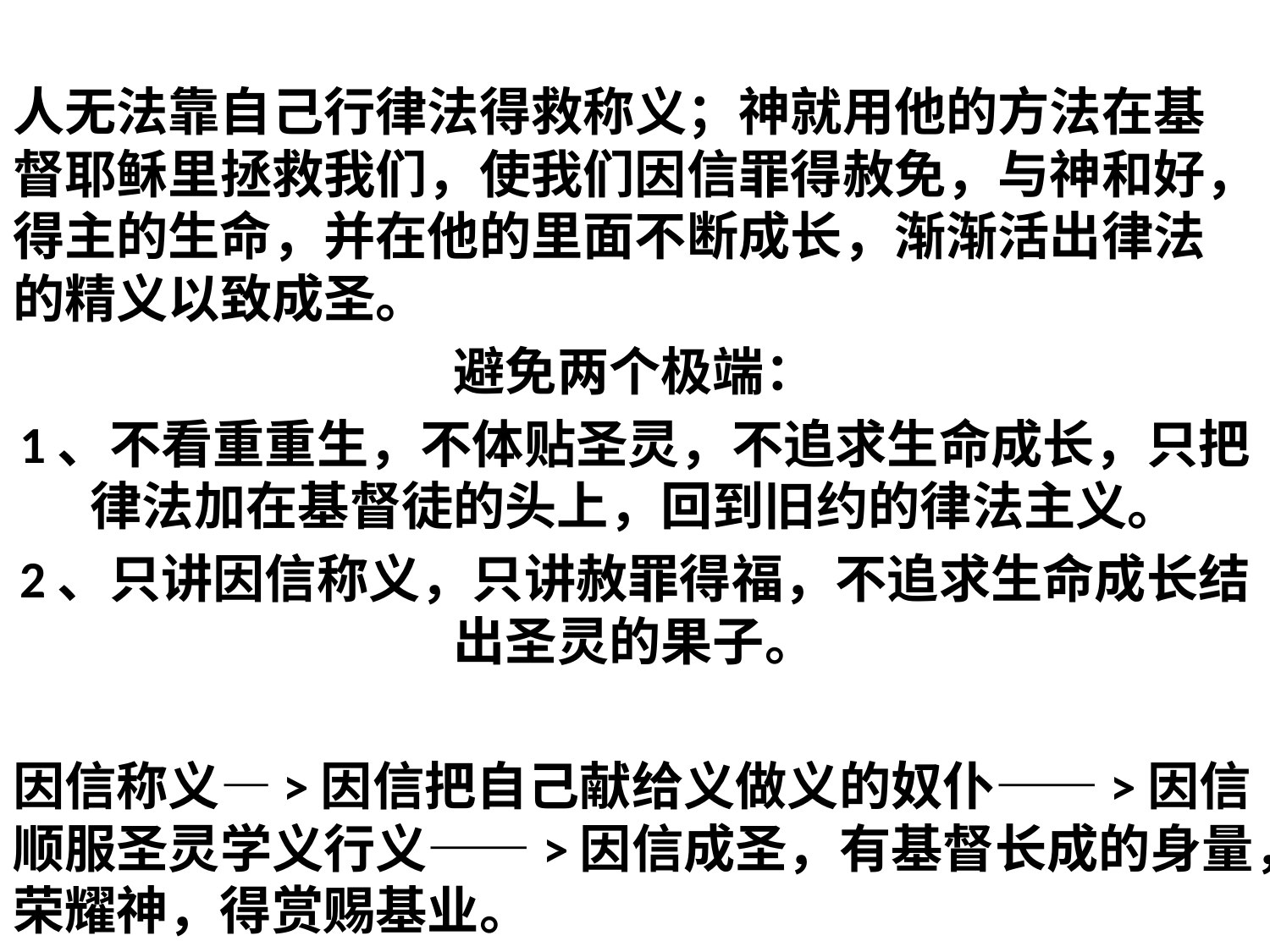

人无法靠自己行律法得救称义；神就用他的方法在基督耶稣里拯救我们，使我们因信罪得赦免，与神和好，得主的生命，并在他的里面不断成长，渐渐活出律法的精义以致成圣。
避免两个极端：
1、不看重重生，不体贴圣灵，不追求生命成长，只把律法加在基督徒的头上，回到旧约的律法主义。
2、只讲因信称义，只讲赦罪得福，不追求生命成长结出圣灵的果子。

因信称义—>因信把自己献给义做义的奴仆——>因信顺服圣灵学义行义——>因信成圣，有基督长成的身量，荣耀神，得赏赐基业。

#